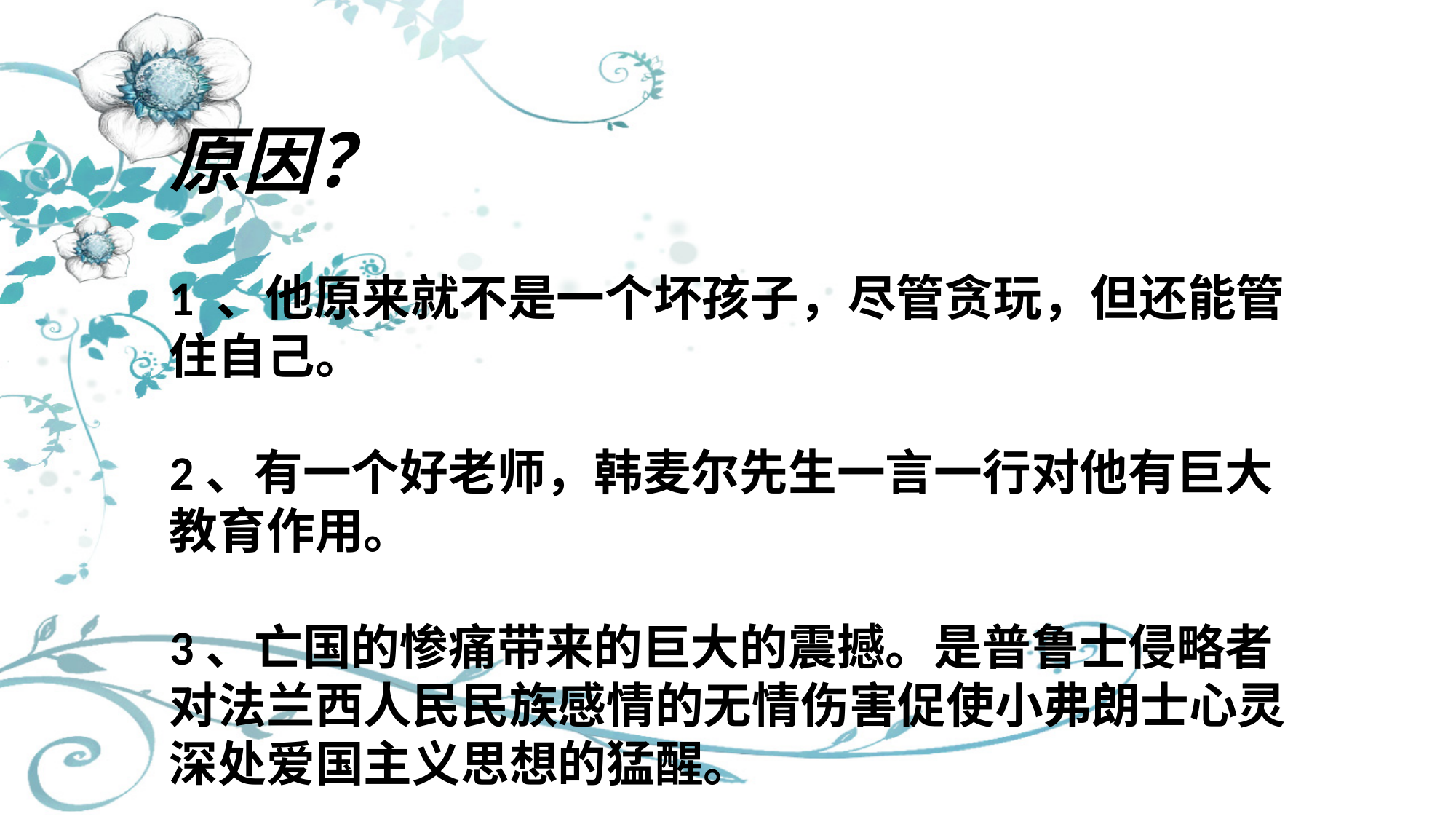

原因？

1 、他原来就不是一个坏孩子，尽管贪玩，但还能管住自己。

2、有一个好老师，韩麦尔先生一言一行对他有巨大教育作用。

3、亡国的惨痛带来的巨大的震撼。是普鲁士侵略者对法兰西人民民族感情的无情伤害促使小弗朗士心灵深处爱国主义思想的猛醒。